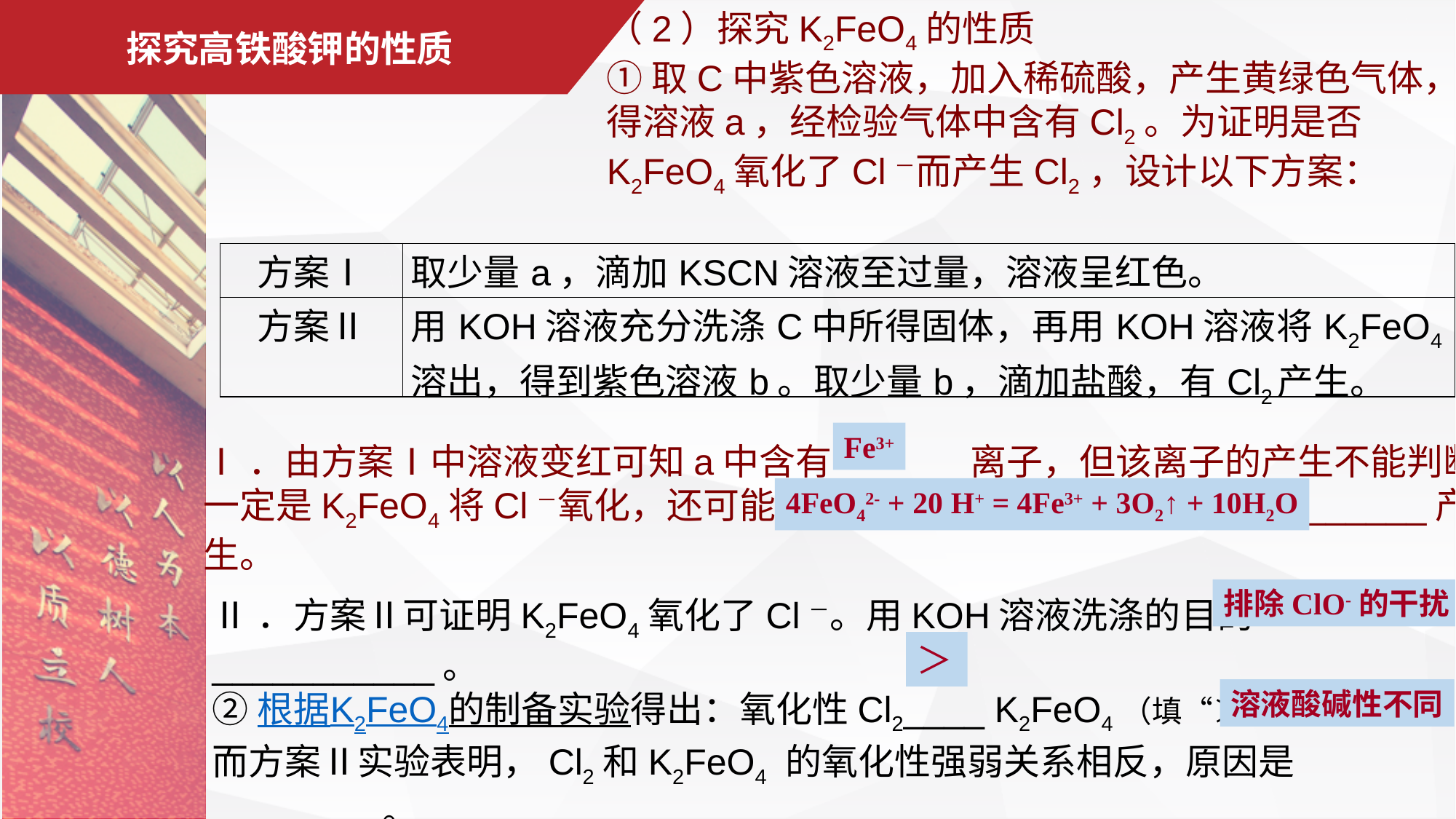

（2）探究K2FeO4的性质
①取C中紫色溶液，加入稀硫酸，产生黄绿色气体，得溶液a，经检验气体中含有Cl2。为证明是否K2FeO4氧化了Cl－而产生Cl2，设计以下方案：
# 探究高铁酸钾的性质
| 方案Ⅰ | 取少量a，滴加KSCN溶液至过量，溶液呈红色。 |
| --- | --- |
| 方案Ⅱ | 用KOH溶液充分洗涤C中所得固体，再用KOH溶液将K2FeO4溶出，得到紫色溶液b。取少量b，滴加盐酸，有Cl2产生。 |
Fe3+
Ⅰ．由方案Ⅰ中溶液变红可知a中含有______离子，但该离子的产生不能判断一定是K2FeO4将Cl－氧化，还可能由______________________________产生。
4FeO42- + 20 H+ = 4Fe3+ + 3O2↑ + 10H2O
排除ClO-的干扰
Ⅱ．方案Ⅱ可证明K2FeO4氧化了Cl－。用KOH溶液洗涤的目的___________。
②根据K2FeO4的制备实验得出：氧化性Cl2____ K2FeO4（填“＞”或“＜”），而方案Ⅱ实验表明，Cl2和K2FeO4 的氧化性强弱关系相反，原因是________。
＞
溶液酸碱性不同